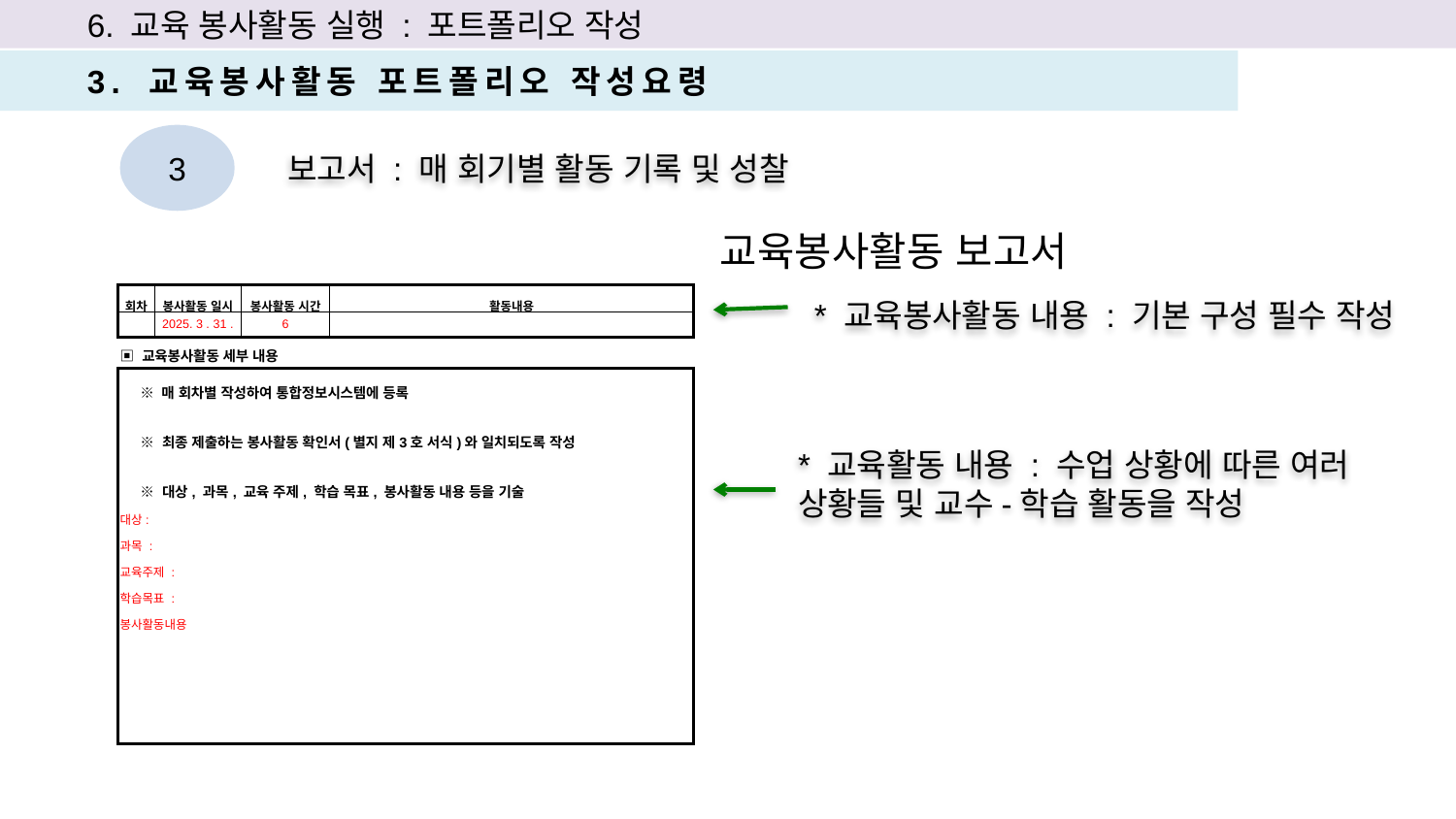

6. 교육 봉사활동 실행 : 포트폴리오 작성
3. 교육봉사활동 포트폴리오 작성요령
3
보고서 : 매 회기별 활동 기록 및 성찰

교육봉사활동 보고서

* 교육봉사활동 내용 : 기본 구성 필수 작성
| 회차 | 봉사활동 일시 | 봉사활동 시간 | 활동내용 |
| --- | --- | --- | --- |
|  | 2025. 3 . 31 . | 6 |  |
| ▣ 교육봉사활동 세부 내용 |  |  |  |
| ※ 매 회차별 작성하여 통합정보시스템에 등록 ※ 최종 제출하는 봉사활동 확인서(별지 제3호 서식)와 일치되도록 작성 ※ 대상, 과목, 교육 주제, 학습 목표, 봉사활동 내용 등을 기술 대상: 과목 : 교육주제 : 학습목표 : 봉사활동내용 |  |  |  |
* 교육활동 내용 : 수업 상황에 따른 여러 상황들 및 교수-학습 활동을 작성